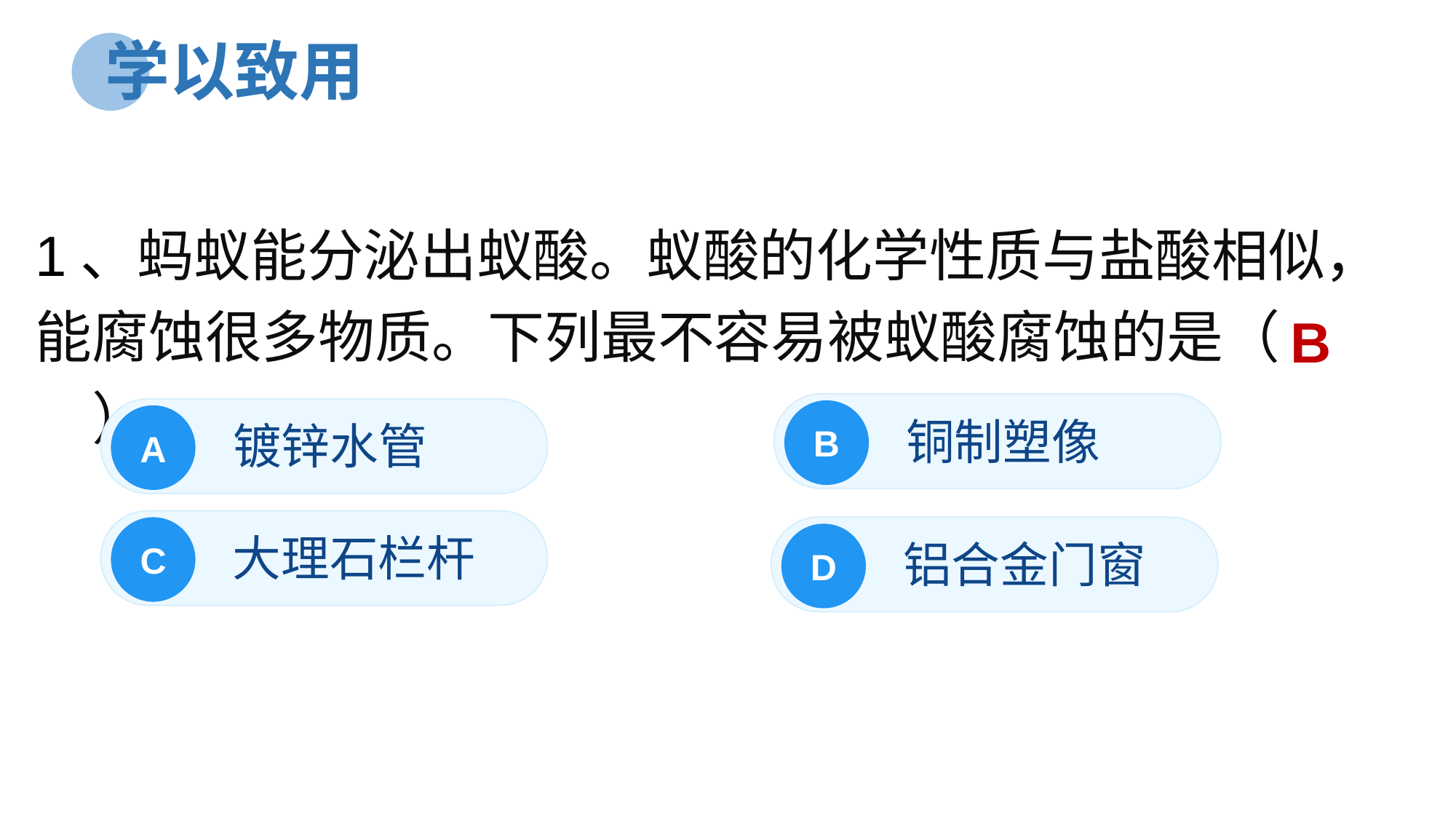

学以致用

1、蚂蚁能分泌出蚁酸。蚁酸的化学性质与盐酸相似，能腐蚀很多物质。下列最不容易被蚁酸腐蚀的是（　　）
B

B
铜制塑像

A
镀锌水管

C
大理石栏杆

D
铝合金门窗